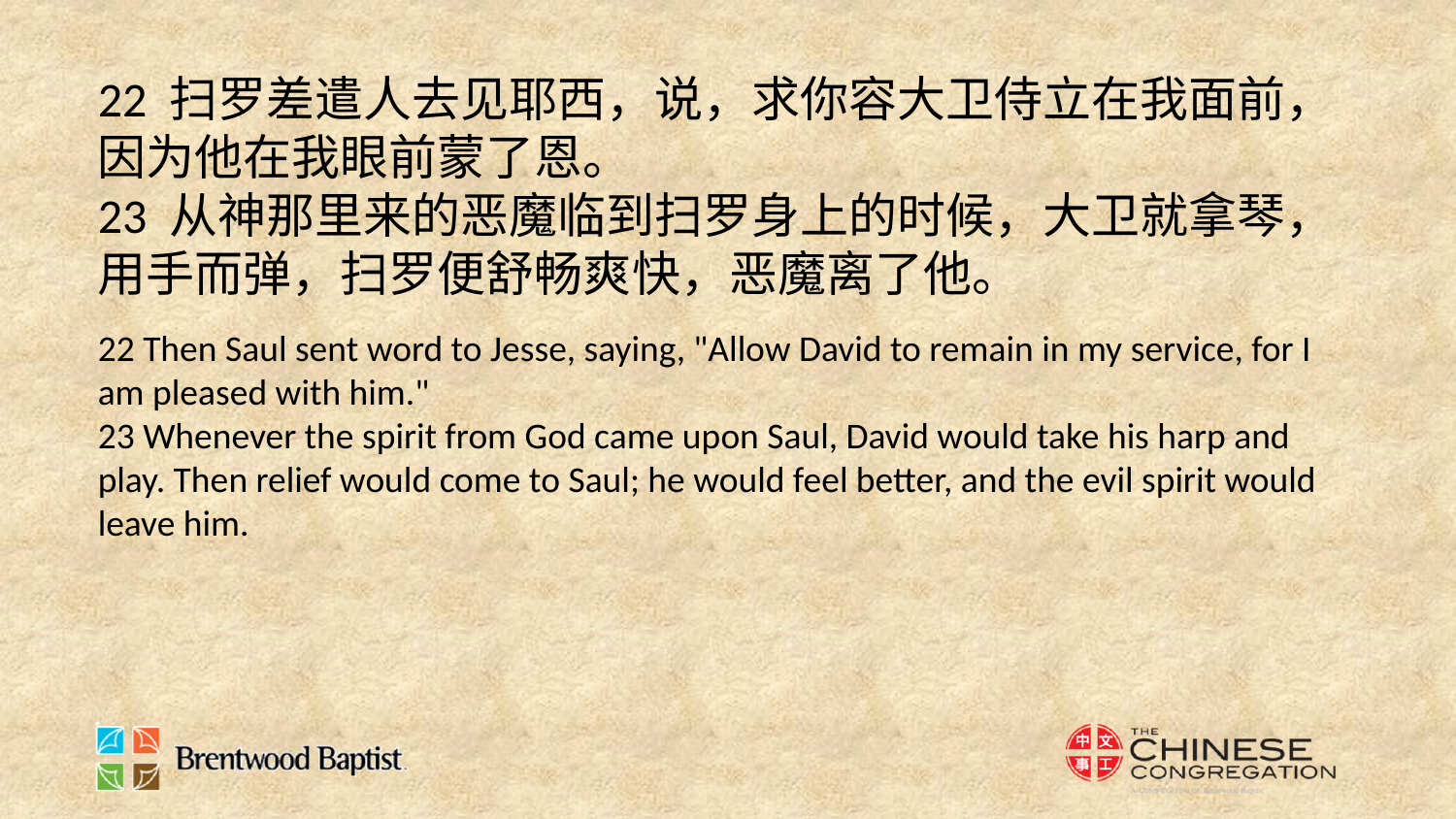

22 扫罗差遣人去见耶西，说，求你容大卫侍立在我面前，因为他在我眼前蒙了恩。
23 从神那里来的恶魔临到扫罗身上的时候，大卫就拿琴，用手而弹，扫罗便舒畅爽快，恶魔离了他。

22 Then Saul sent word to Jesse, saying, "Allow David to remain in my service, for I am pleased with him."
23 Whenever the spirit from God came upon Saul, David would take his harp and play. Then relief would come to Saul; he would feel better, and the evil spirit would leave him.